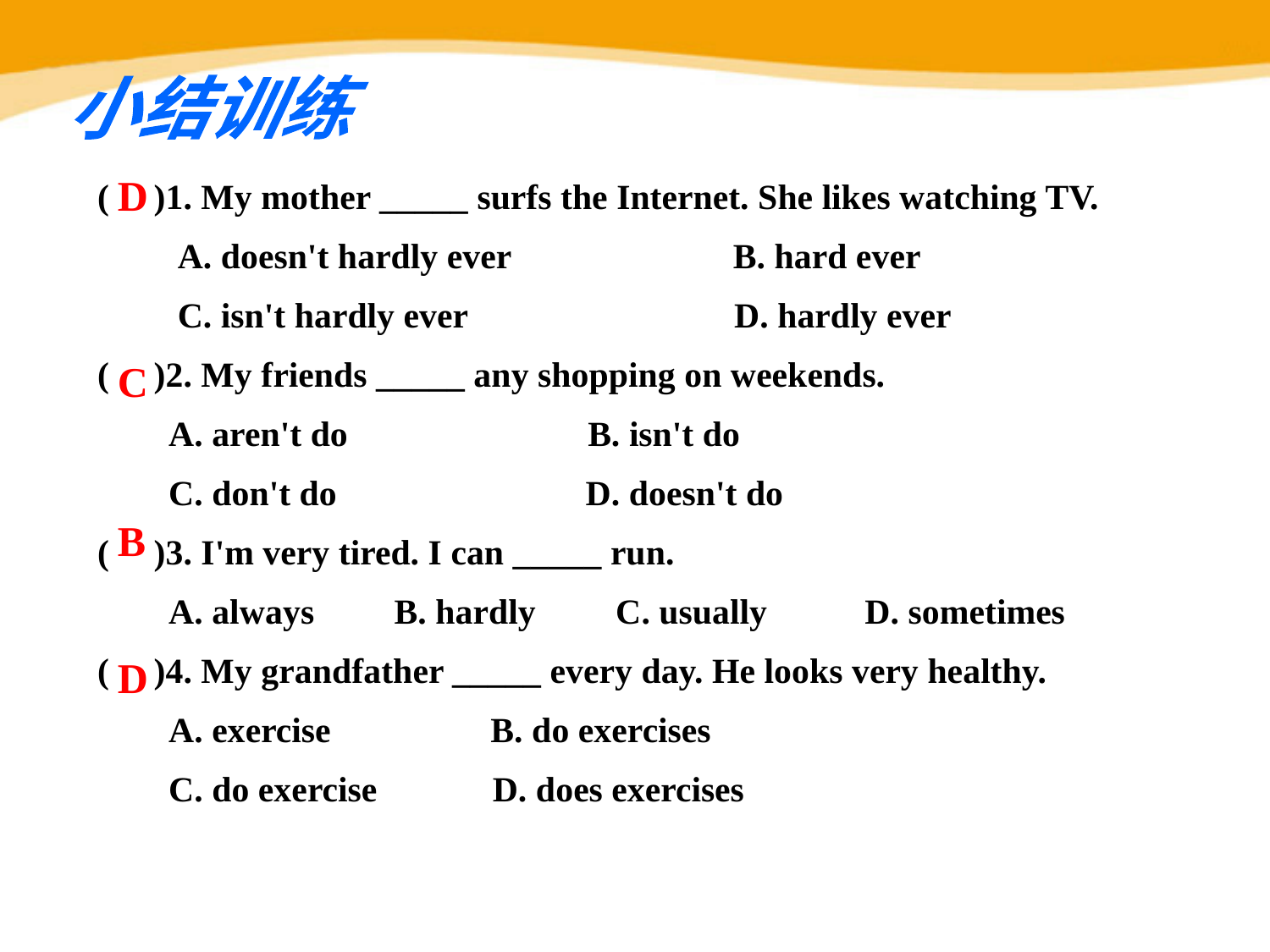

小结训练
(     )1. My mother _____ surfs the Internet. She likes watching TV.
         A. doesn't hardly ever                         B. hard ever
         C. isn't hardly ever                              D. hardly ever
(     )2. My friends _____ any shopping on weekends.
        A. aren't do                           B. isn't do
        C. don't do                            D. doesn't do
(     )3. I'm very tired. I can _____ run.
        A. always         B. hardly         C. usually           D. sometimes
(     )4. My grandfather _____ every day. He looks very healthy.
        A. exercise                  B. do exercises
        C. do exercise             D. does exercises
D
C
B
D